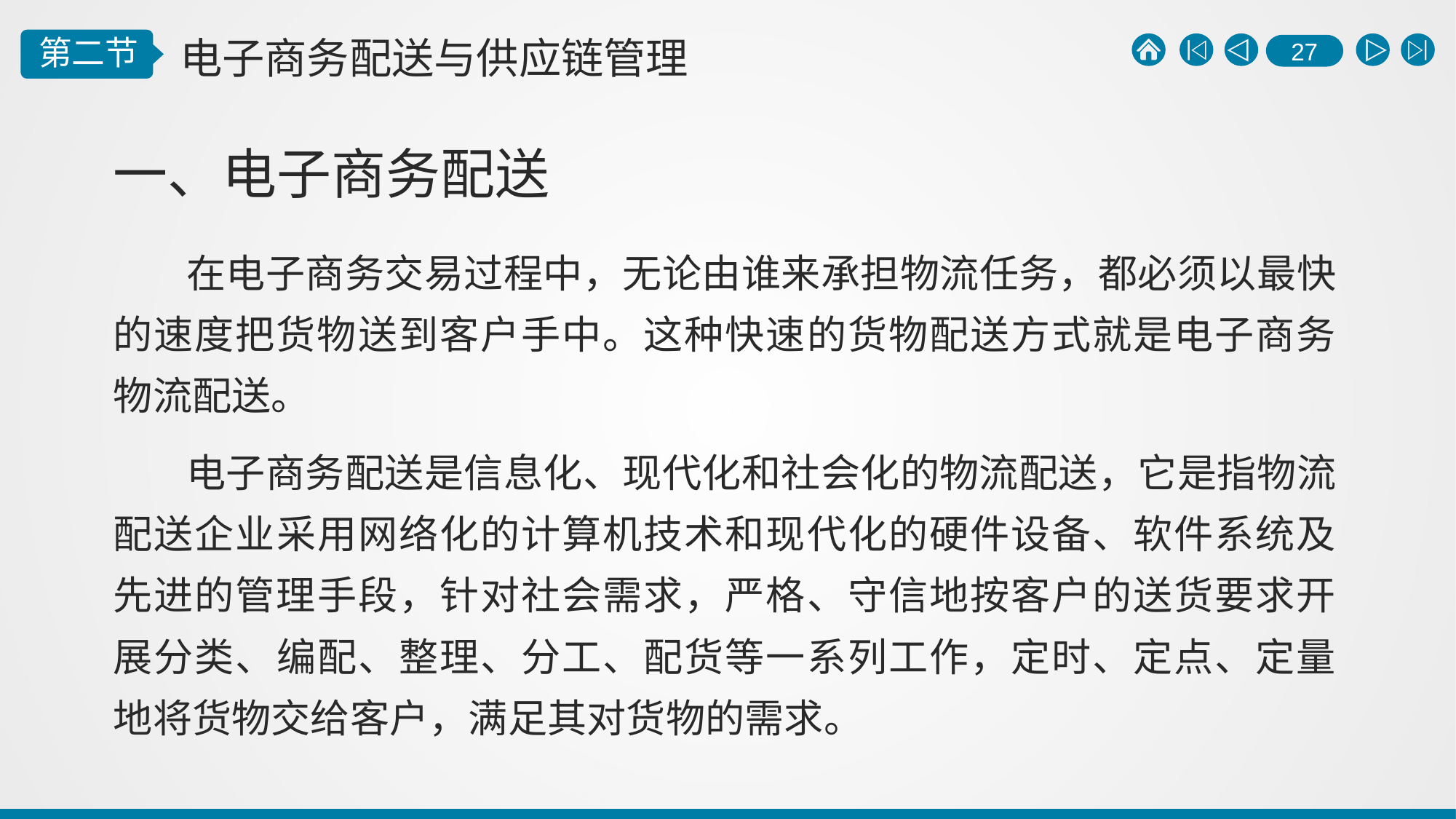

一、电子商务配送
在电子商务交易过程中，无论由谁来承担物流任务，都必须以最快的速度把货物送到客户手中。这种快速的货物配送方式就是电子商务物流配送。
电子商务配送是信息化、现代化和社会化的物流配送，它是指物流配送企业采用网络化的计算机技术和现代化的硬件设备、软件系统及先进的管理手段，针对社会需求，严格、守信地按客户的送货要求开展分类、编配、整理、分工、配货等一系列工作，定时、定点、定量地将货物交给客户，满足其对货物的需求。